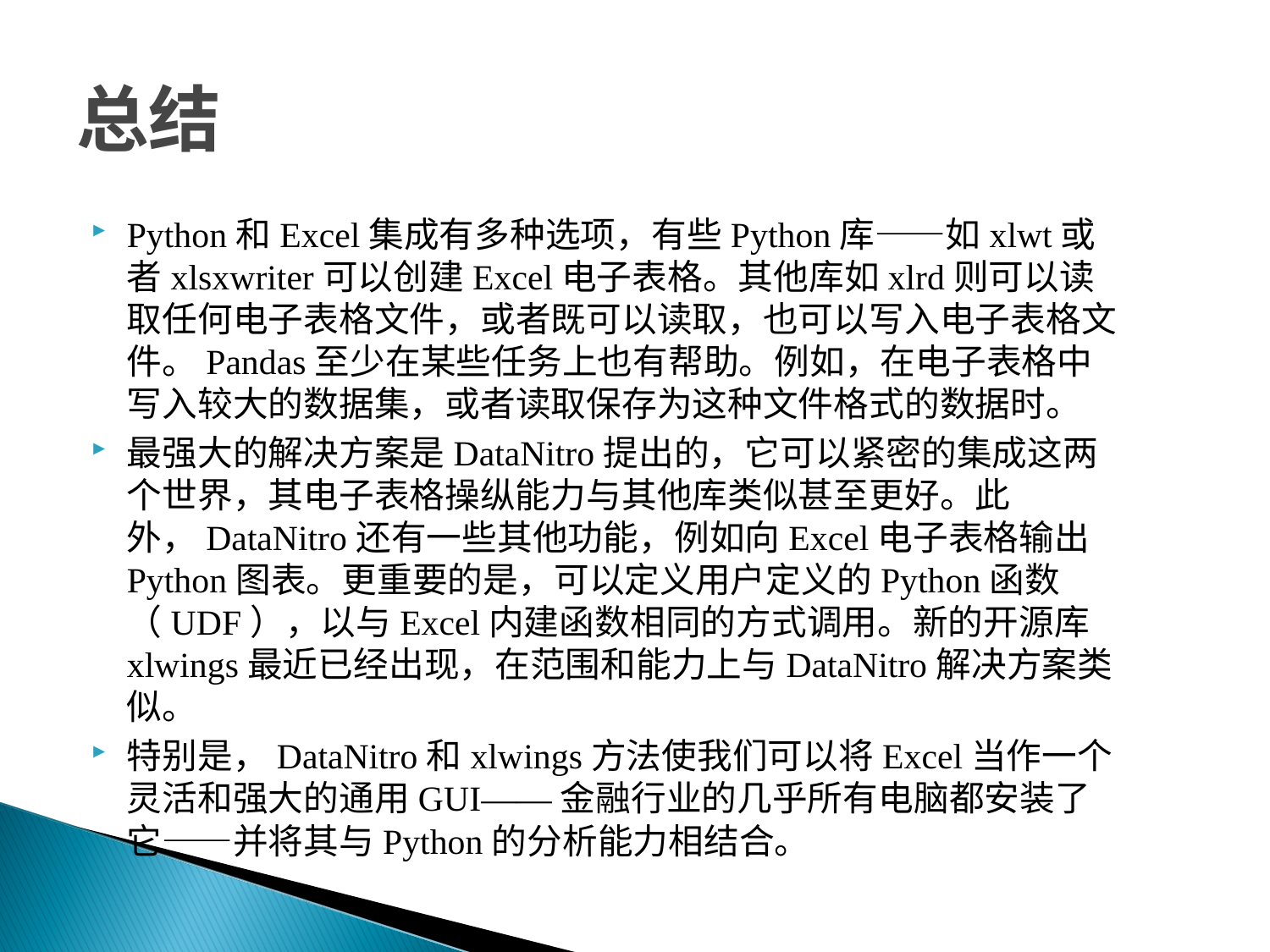

# 总结
Python和Excel集成有多种选项，有些Python库——如xlwt或者xlsxwriter可以创建Excel电子表格。其他库如xlrd则可以读取任何电子表格文件，或者既可以读取，也可以写入电子表格文件。Pandas至少在某些任务上也有帮助。例如，在电子表格中写入较大的数据集，或者读取保存为这种文件格式的数据时。
最强大的解决方案是DataNitro提出的，它可以紧密的集成这两个世界，其电子表格操纵能力与其他库类似甚至更好。此外，DataNitro还有一些其他功能，例如向Excel电子表格输出Python图表。更重要的是，可以定义用户定义的Python函数（UDF），以与Excel内建函数相同的方式调用。新的开源库xlwings最近已经出现，在范围和能力上与DataNitro解决方案类似。
特别是，DataNitro和xlwings方法使我们可以将Excel当作一个灵活和强大的通用GUI——金融行业的几乎所有电脑都安装了它——并将其与Python的分析能力相结合。